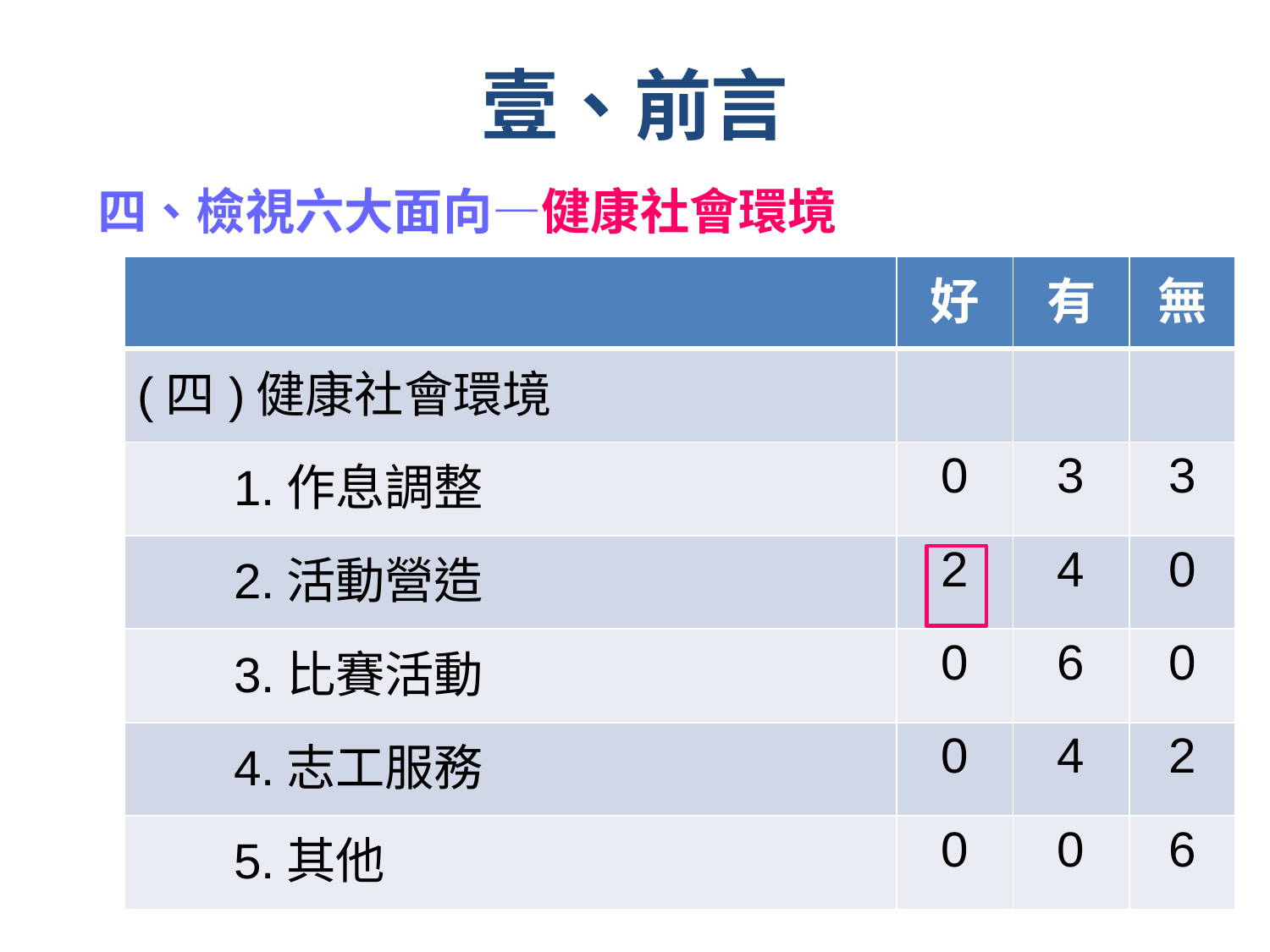

# 壹、前言
四、檢視六大面向—健康社會環境

|  | 好 | 有 | 無 |
| --- | --- | --- | --- |
| (四)健康社會環境 |  |  |  |
| 1.作息調整 | 0 | 3 | 3 |
| 2.活動營造 | 2 | 4 | 0 |
| 3.比賽活動 | 0 | 6 | 0 |
| 4.志工服務 | 0 | 4 | 2 |
| 5.其他 | 0 | 0 | 6 |